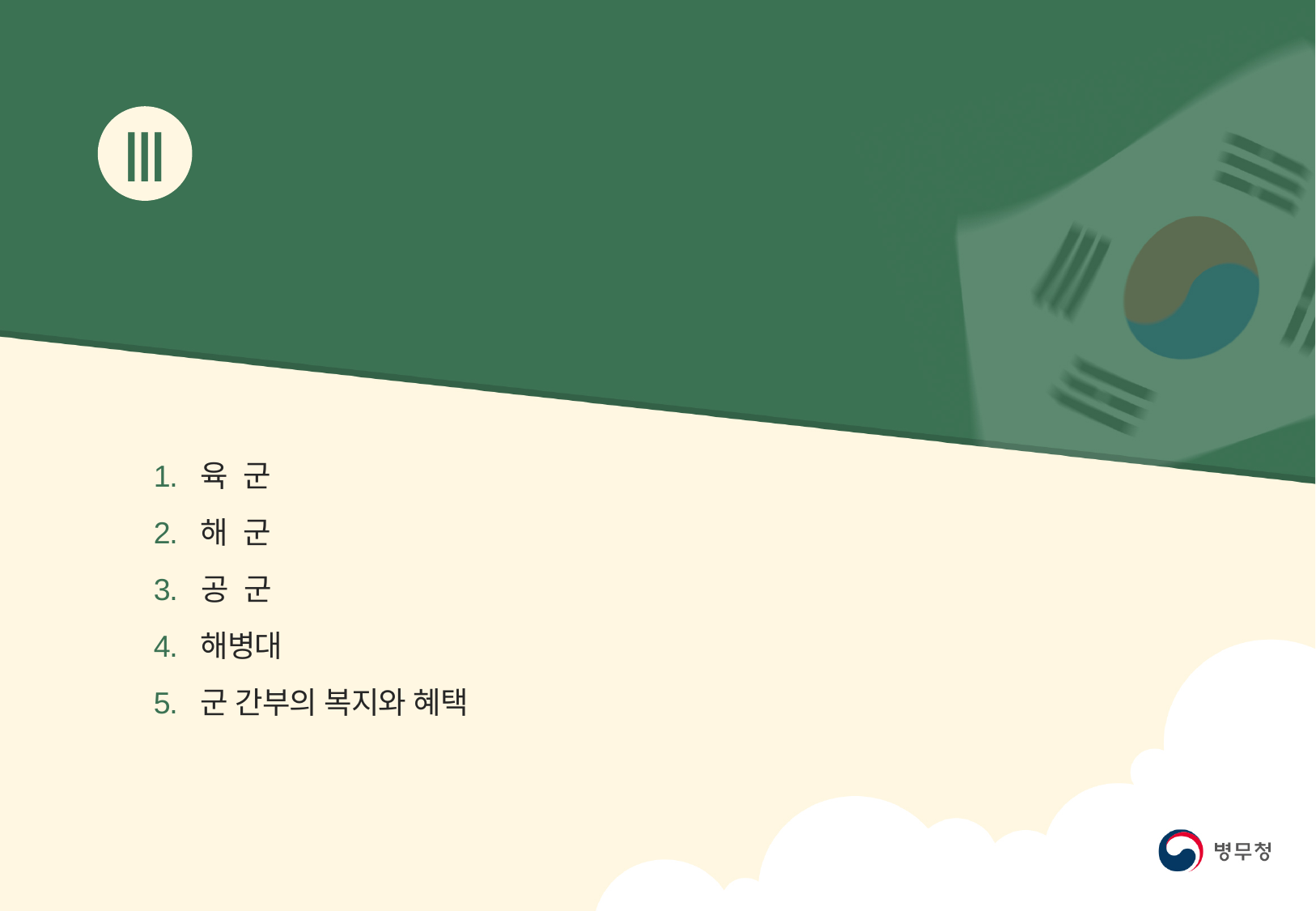

Ⅲ
직업으로서의 군
1.  육  군
2.  해  군
3.  공  군
4.  해병대
5.  군 간부의 복지와 혜택